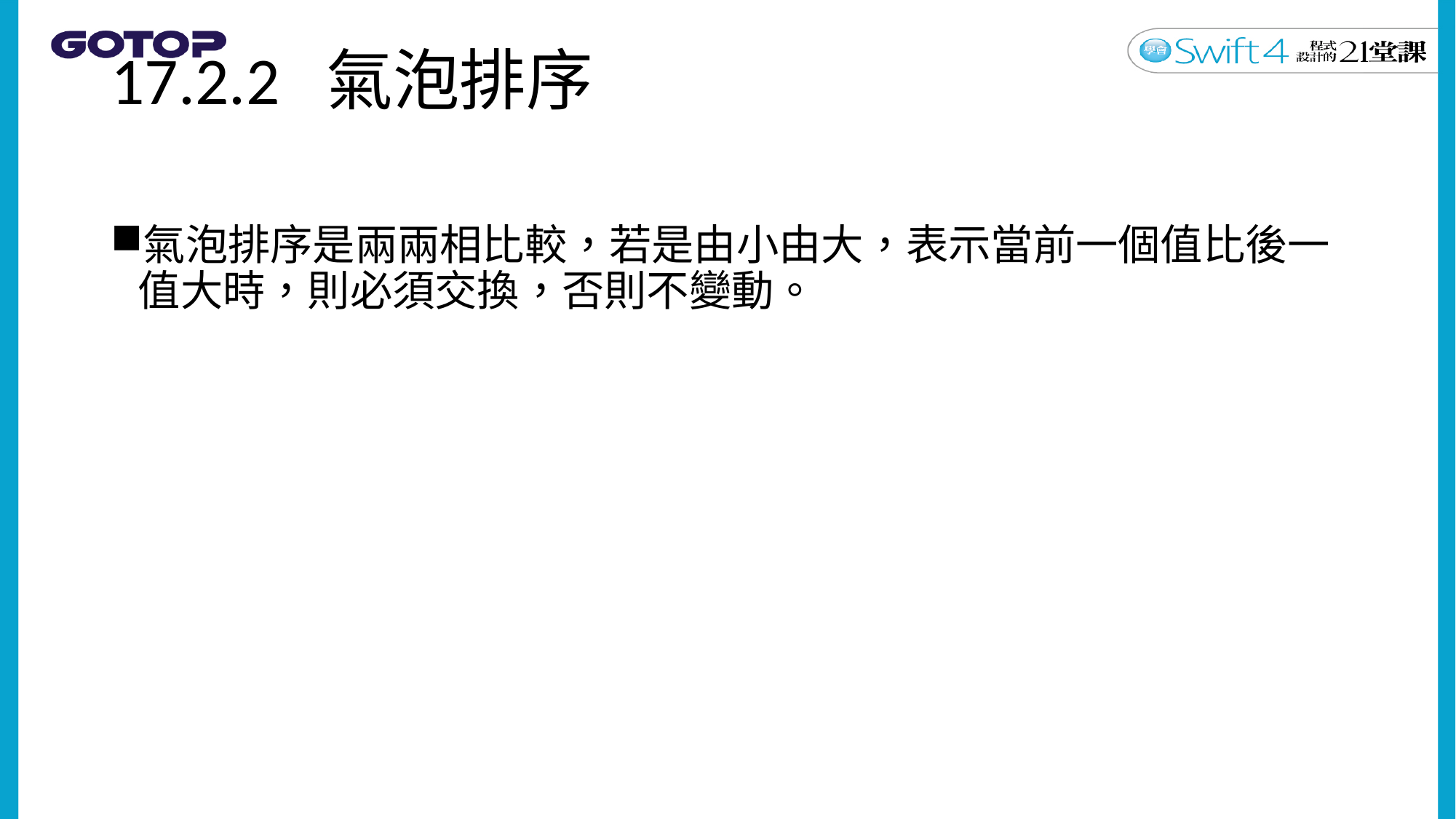

# 17.2.2  氣泡排序
氣泡排序是兩兩相比較，若是由小由大，表示當前一個值比後一值大時，則必須交換，否則不變動。